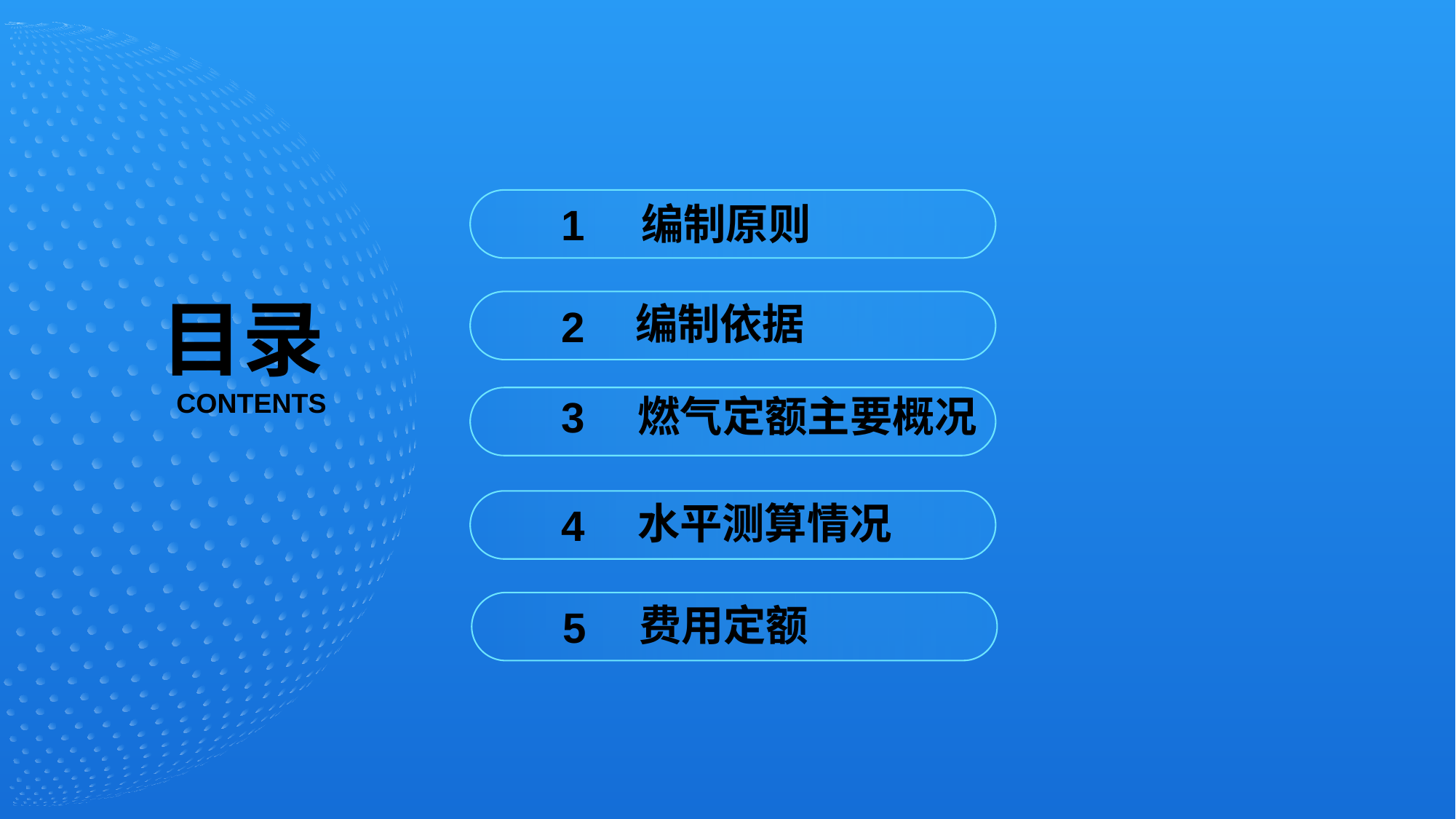

编制原则
1
目录
CONTENTS

编制依据
2
燃气定额主要概况
3

水平测算情况
4

费用定额
5